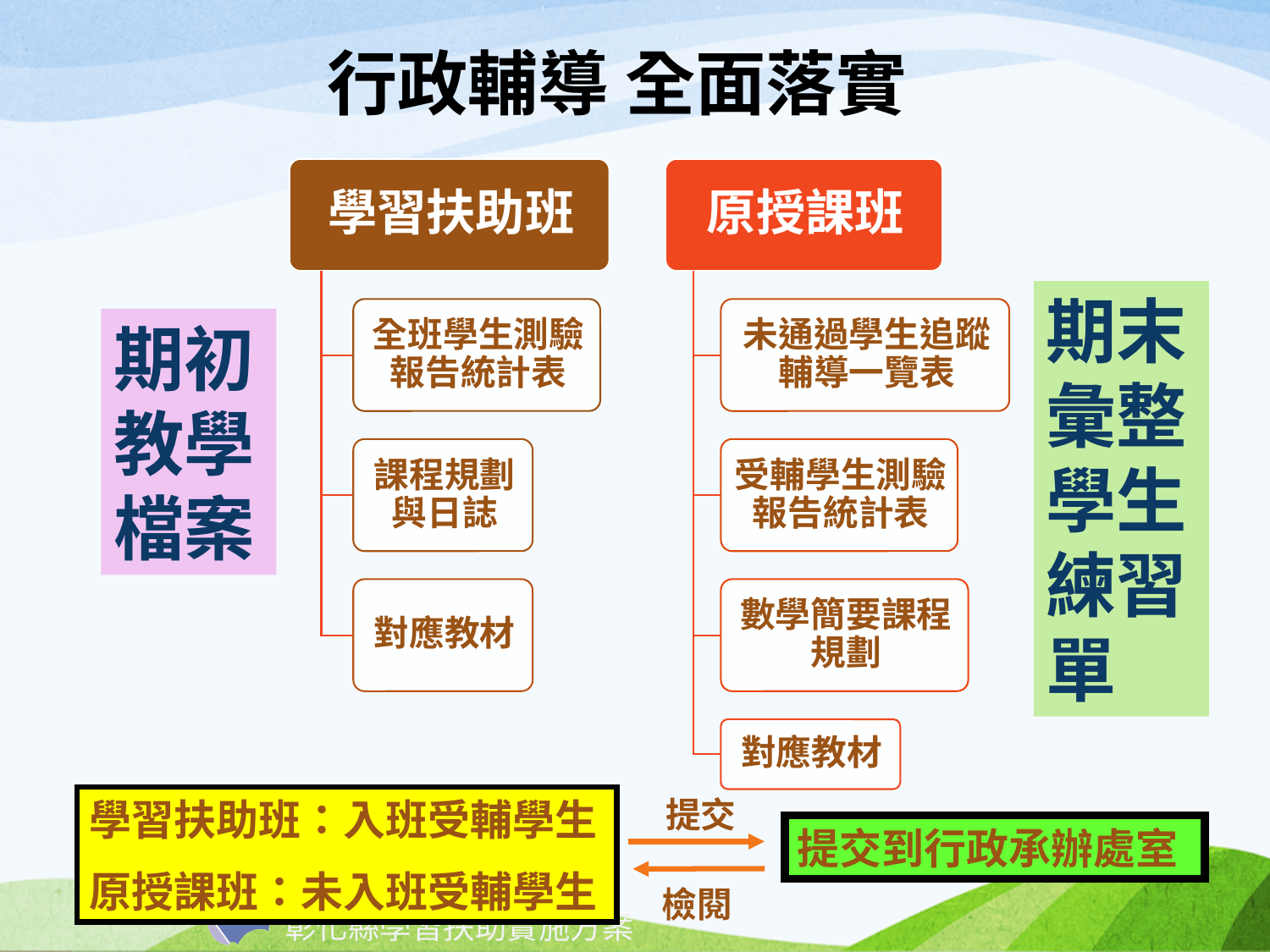

行政輔導 全面落實

學習扶助班
全班學生測驗報告統計表
課程規劃與日誌
對應教材
原授課班
未通過學生追蹤輔導一覽表
受輔學生測驗報告統計表
數學簡要課程規劃
對應教材

期末彙整學生練習單
期初教學檔案
學習扶助班：入班受輔學生
原授課班：未入班受輔學生
提交
提交到行政承辦處室
檢閱